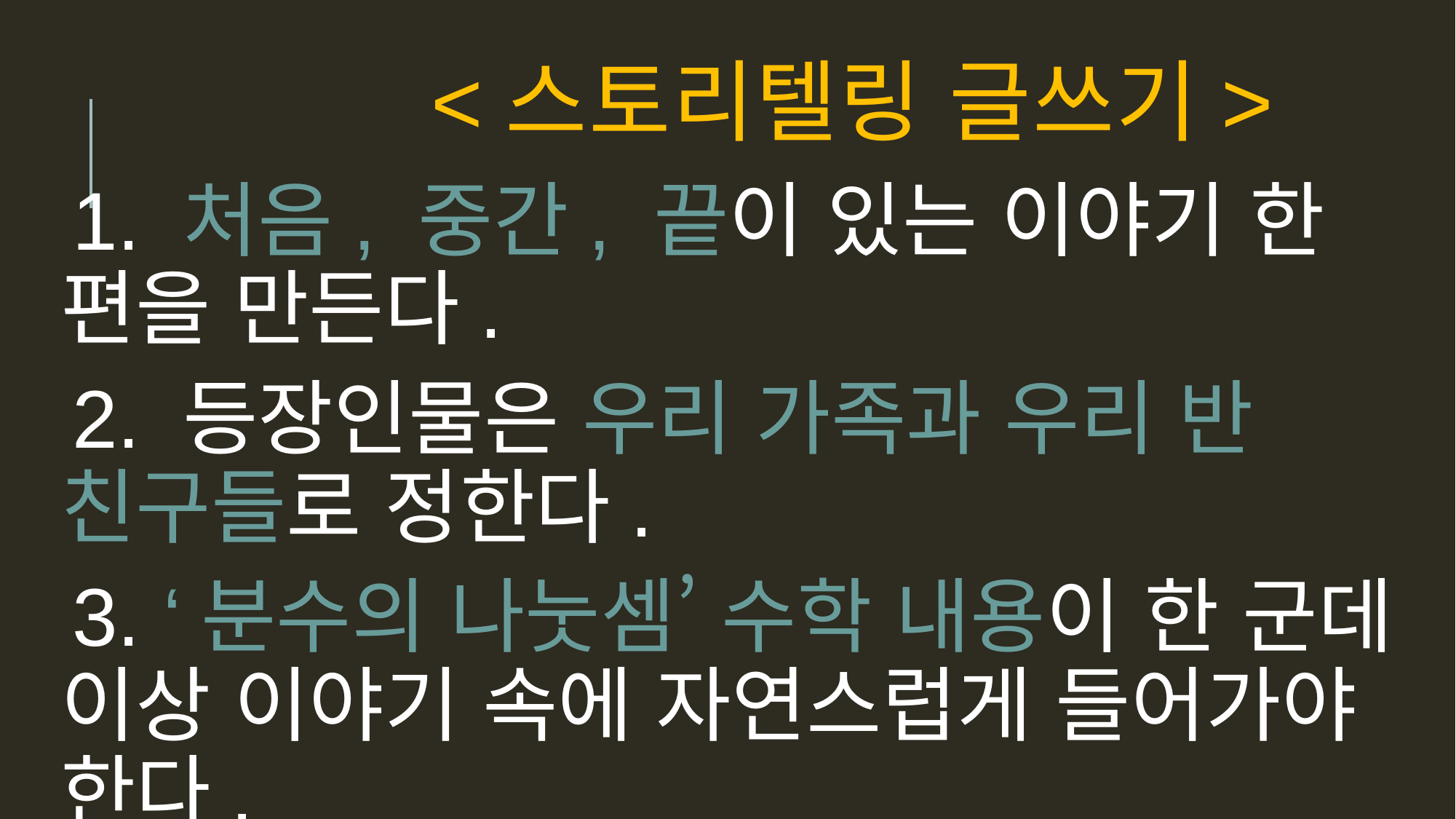

# <스토리텔링 글쓰기>
1. 처음, 중간, 끝이 있는 이야기 한 편을 만든다.
2. 등장인물은 우리 가족과 우리 반 친구들로 정한다.
3. ‘분수의 나눗셈’ 수학 내용이 한 군데 이상 이야기 속에 자연스럽게 들어가야 한다.
4. 큰따옴표가 들어간 대화체 문장을 많이 넣어 글을 실감나게 쓴다.